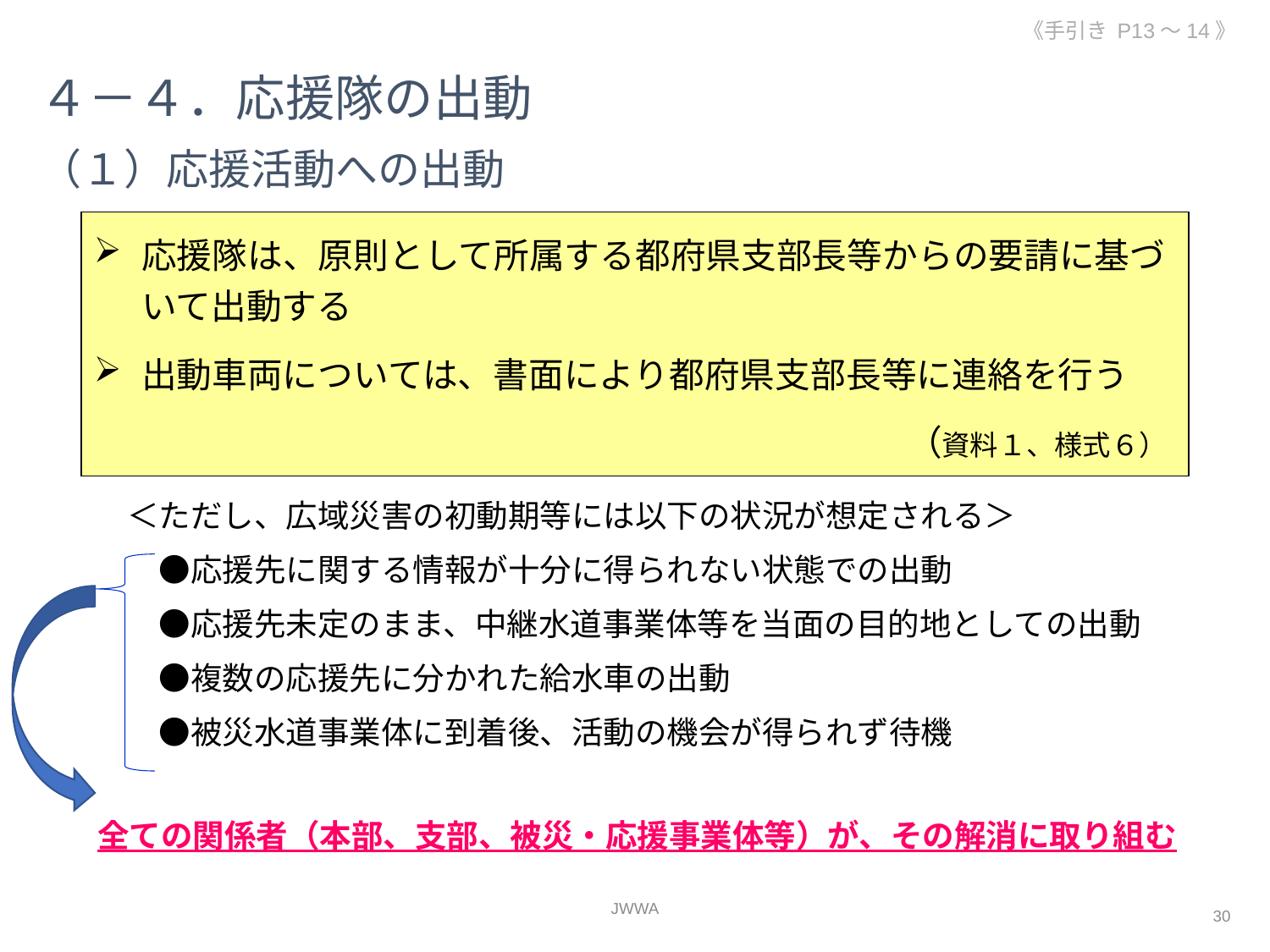

《手引き P13～14》
４－４．応援隊の出動
（１）応援活動への出動
応援隊は、原則として所属する都府県支部長等からの要請に基づいて出動する
出動車両については、書面により都府県支部長等に連絡を行う
　　　　　　　　　　　　　　　　　　　　　　　（資料１、様式６）
＜ただし、広域災害の初動期等には以下の状況が想定される＞
　●応援先に関する情報が十分に得られない状態での出動
　●応援先未定のまま、中継水道事業体等を当面の目的地としての出動
　●複数の応援先に分かれた給水車の出動
　●被災水道事業体に到着後、活動の機会が得られず待機

全ての関係者（本部、支部、被災・応援事業体等）が、その解消に取り組む
JWWA
30